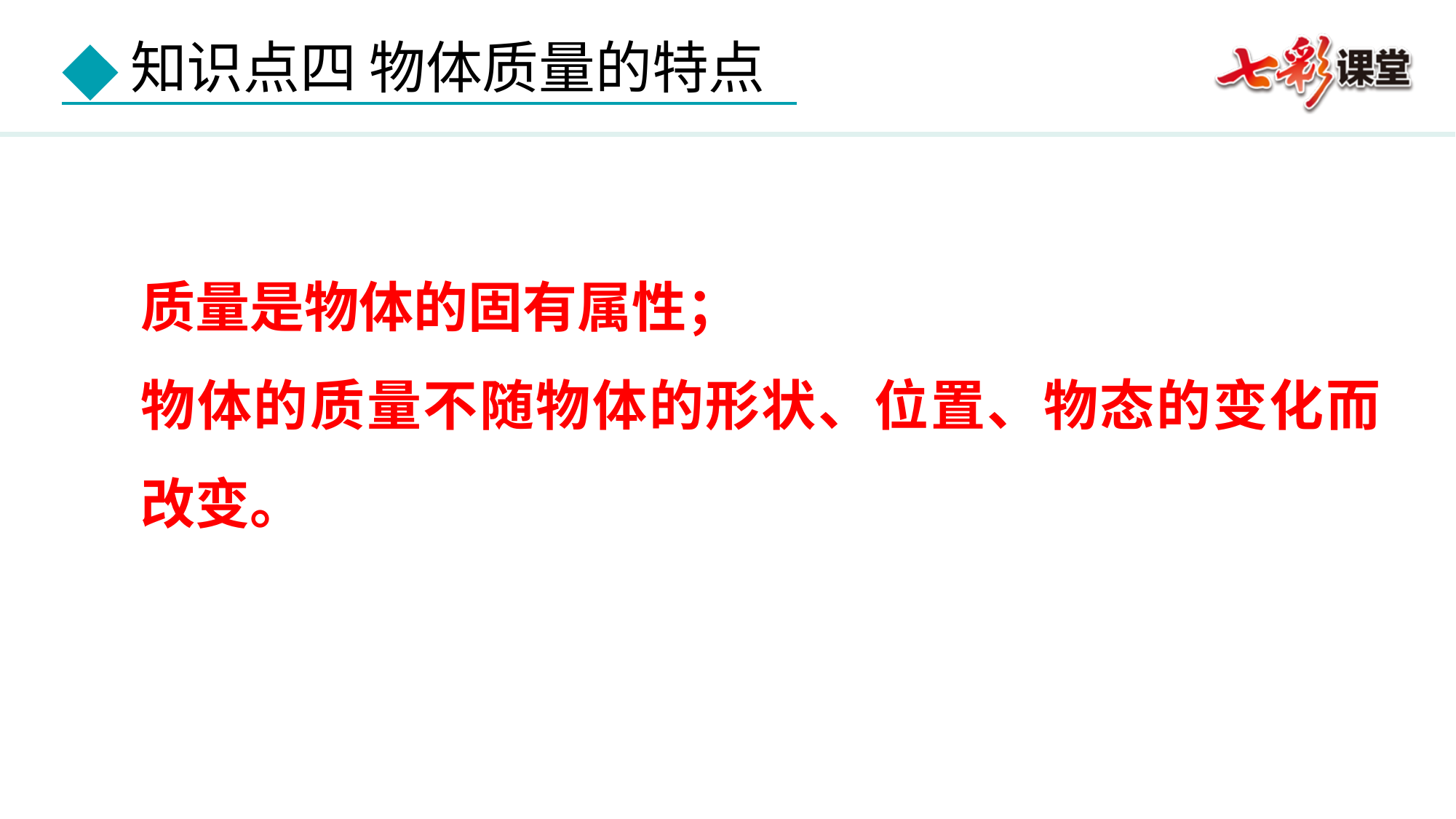

质量是物体的固有属性；
物体的质量不随物体的形状、位置、物态的变化而改变。